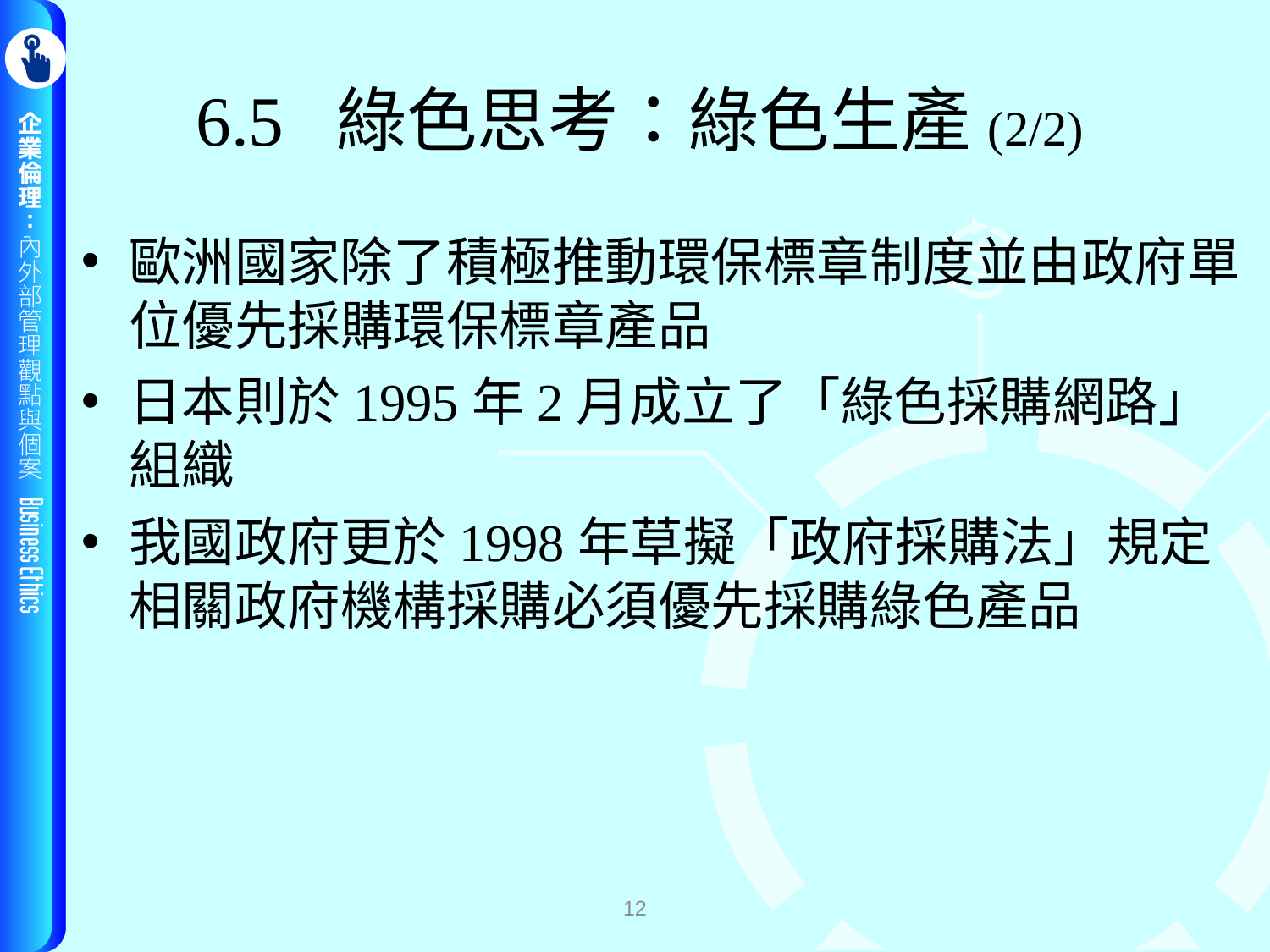

# 6.5  綠色思考：綠色生產(2/2)
歐洲國家除了積極推動環保標章制度並由政府單位優先採購環保標章產品
日本則於1995年2月成立了「綠色採購網路」組織
我國政府更於1998年草擬「政府採購法」規定相關政府機構採購必須優先採購綠色產品
12